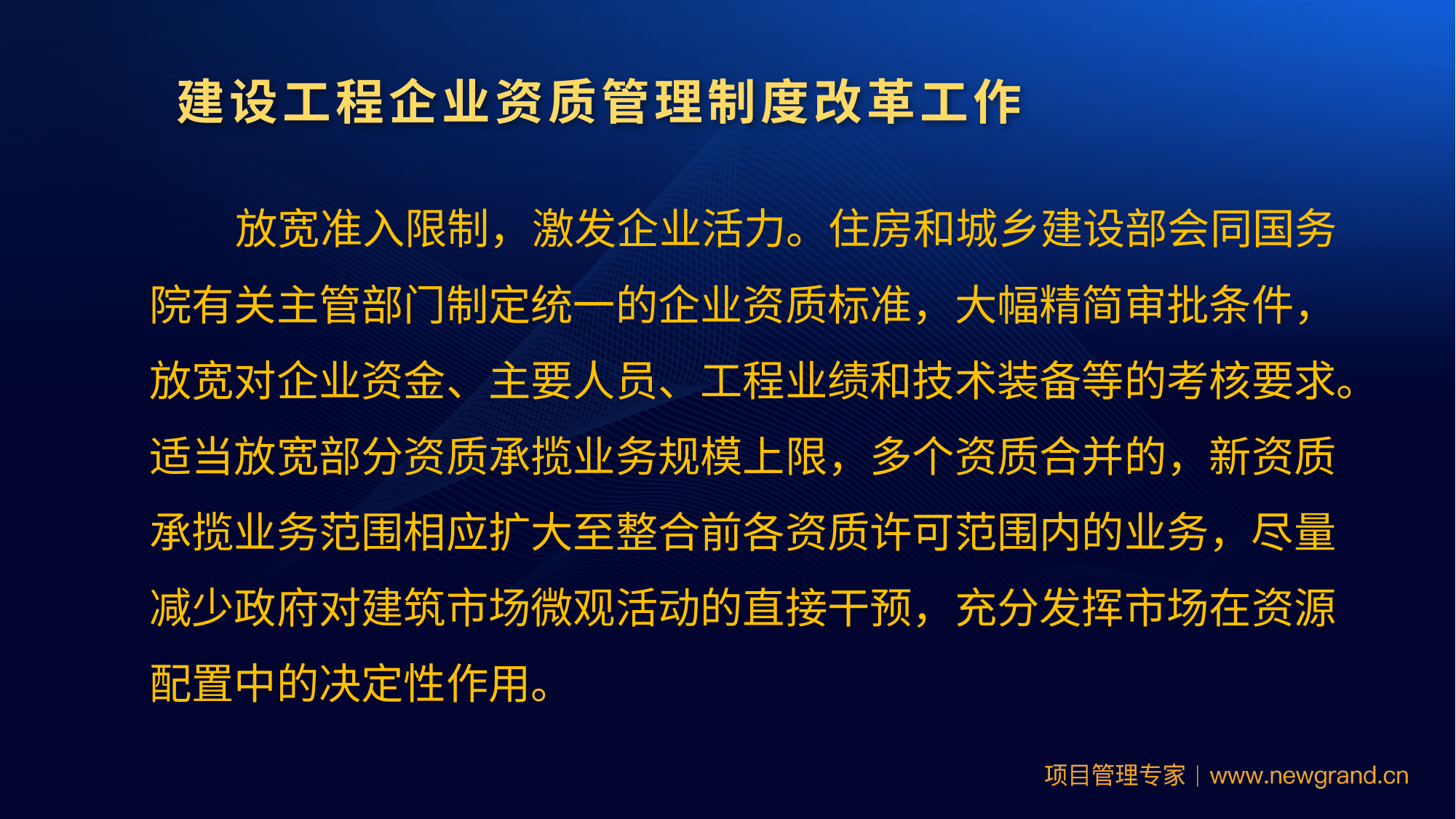

建设工程企业资质管理制度改革工作
        放宽准入限制，激发企业活力。住房和城乡建设部会同国务院有关主管部门制定统一的企业资质标准，大幅精简审批条件，放宽对企业资金、主要人员、工程业绩和技术装备等的考核要求。适当放宽部分资质承揽业务规模上限，多个资质合并的，新资质承揽业务范围相应扩大至整合前各资质许可范围内的业务，尽量减少政府对建筑市场微观活动的直接干预，充分发挥市场在资源配置中的决定性作用。